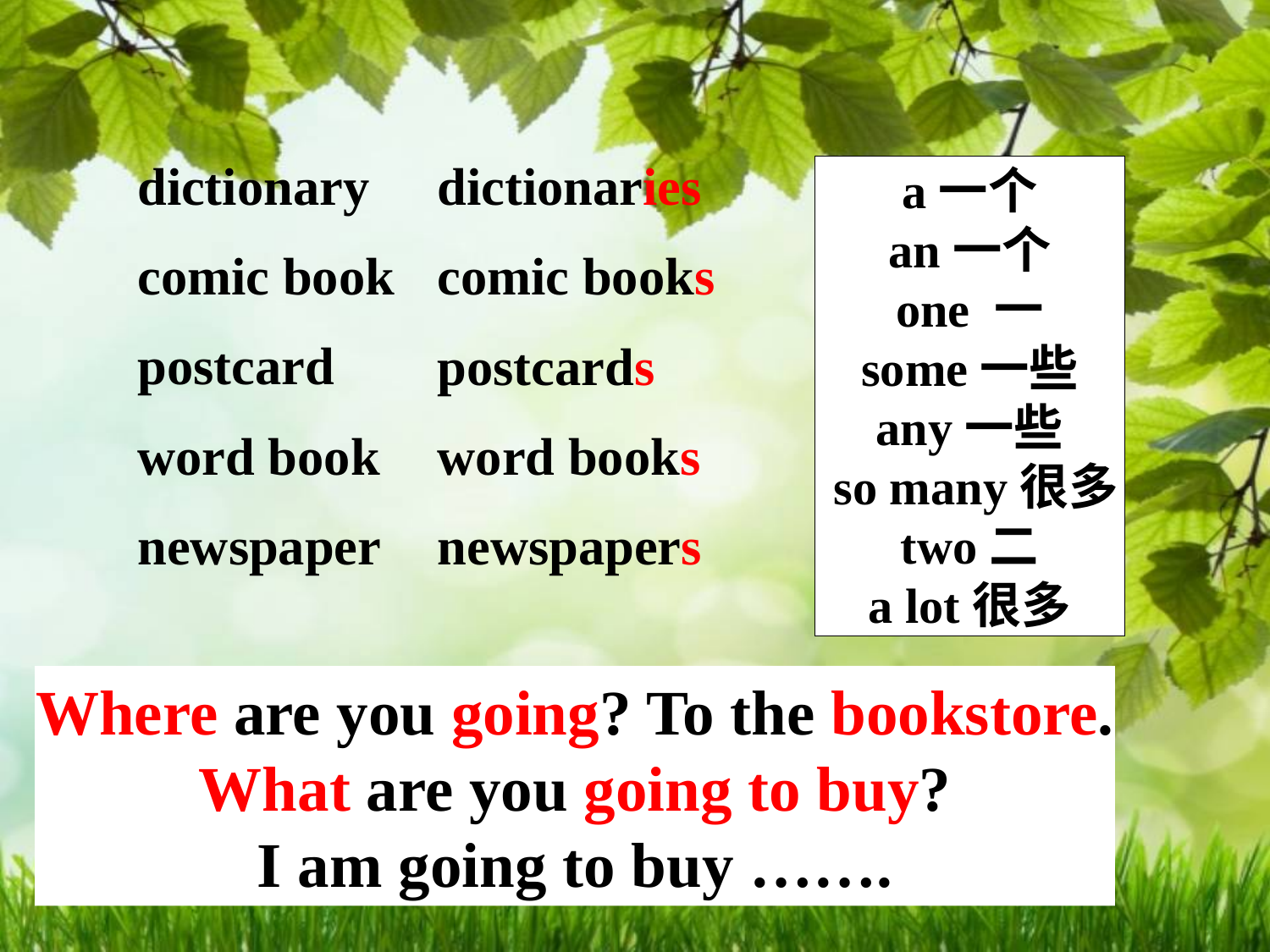

dictionary
comic book
postcard
word book
newspaper
dictionaries
comic books
postcards
word books
newspapers
a一个
an一个
one 一
some一些
any一些
 so many很多
two二
a lot很多
Where are you going? To the bookstore.
What are you going to buy?
I am going to buy …….